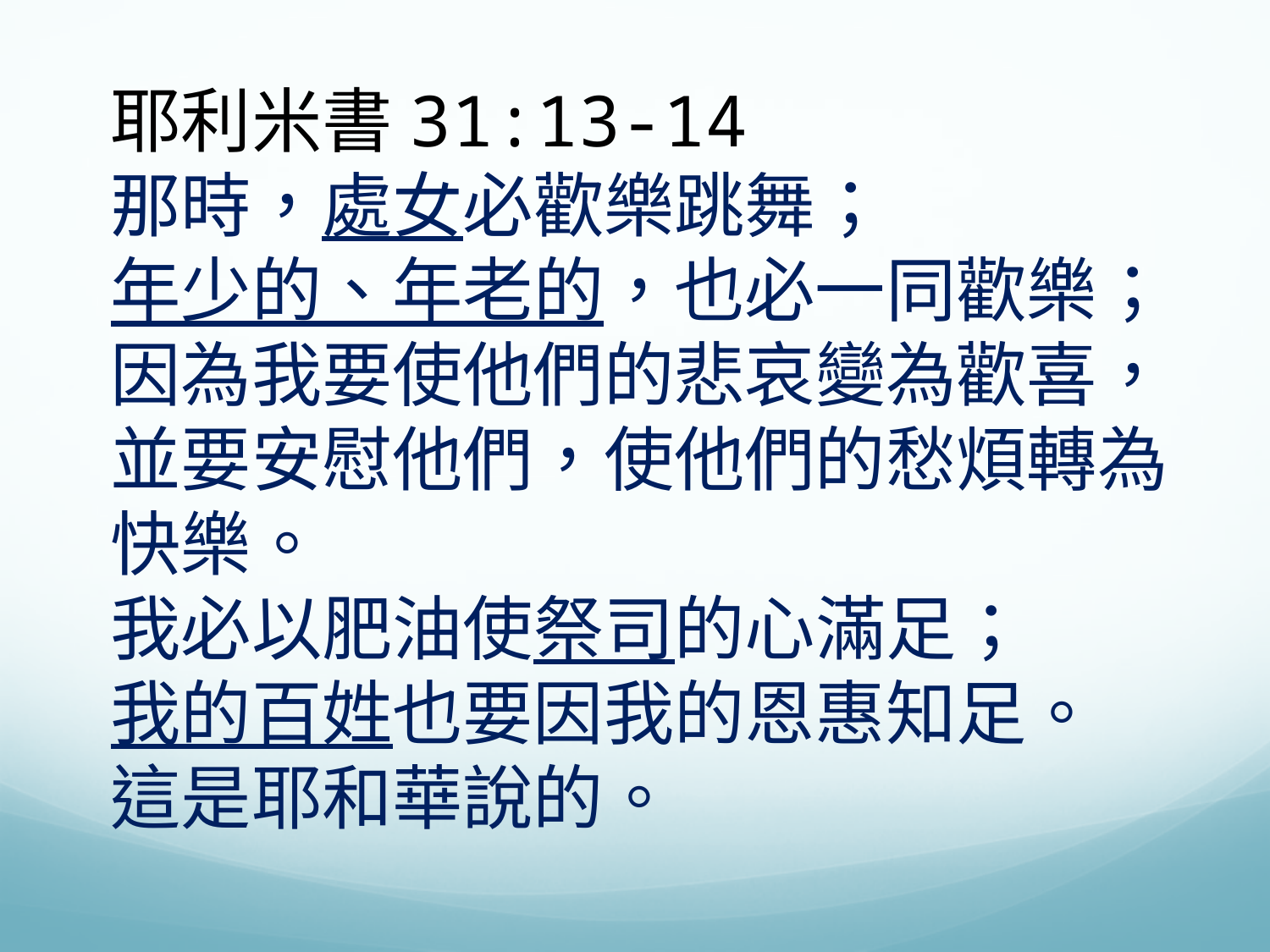

耶利米書31:13-14
那時，處女必歡樂跳舞；
年少的、年老的，也必一同歡樂；因為我要使他們的悲哀變為歡喜，並要安慰他們，使他們的愁煩轉為快樂。
我必以肥油使祭司的心滿足；
我的百姓也要因我的恩惠知足。
這是耶和華說的。